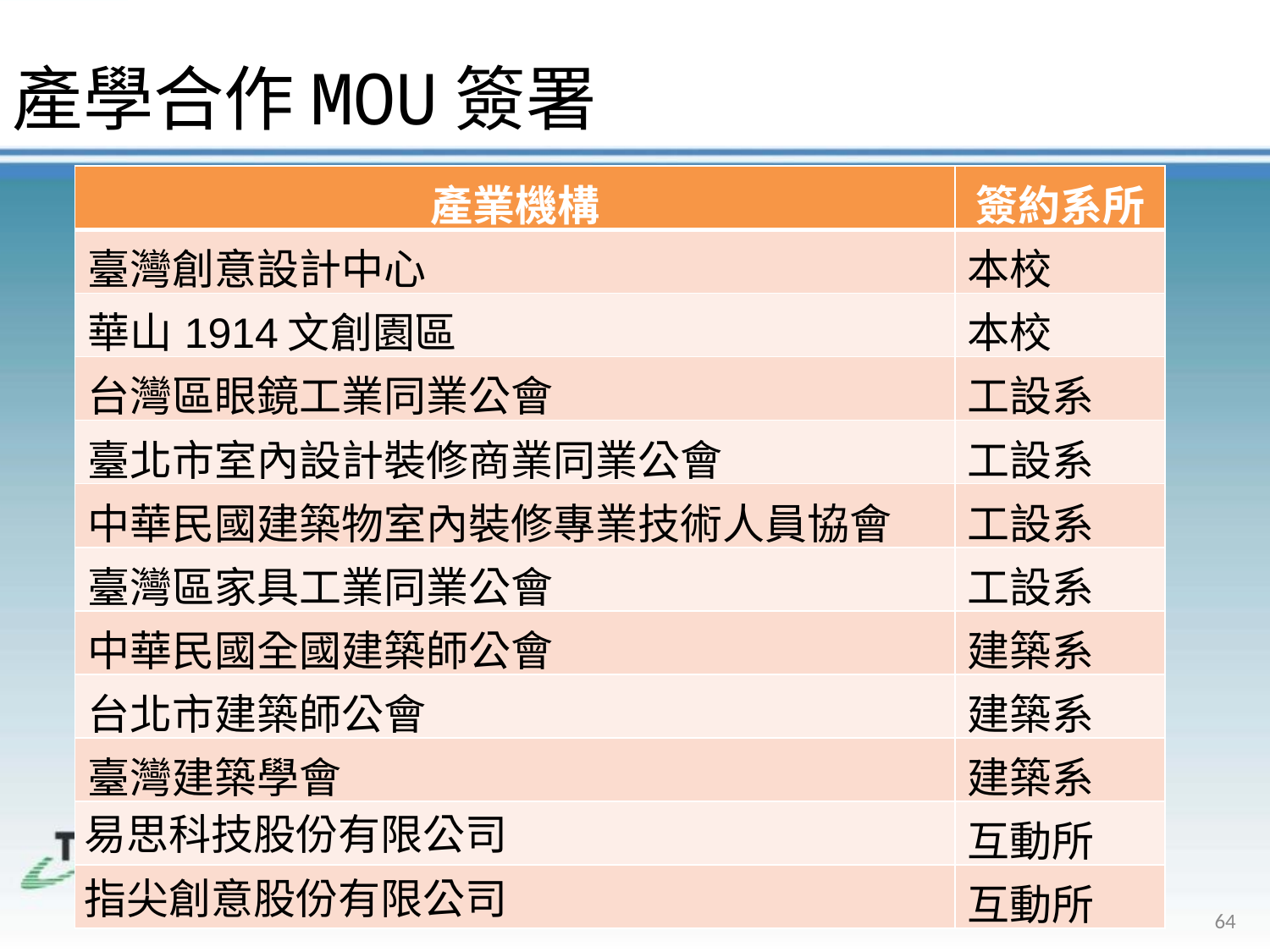

產學合作MOU簽署
| 產業機構 | 簽約系所 |
| --- | --- |
| 臺灣創意設計中心 | 本校 |
| 華山1914文創園區 | 本校 |
| 台灣區眼鏡工業同業公會 | 工設系 |
| 臺北市室內設計裝修商業同業公會 | 工設系 |
| 中華民國建築物室內裝修專業技術人員協會 | 工設系 |
| 臺灣區家具工業同業公會 | 工設系 |
| 中華民國全國建築師公會 | 建築系 |
| 台北市建築師公會 | 建築系 |
| 臺灣建築學會 | 建築系 |
| 易思科技股份有限公司 | 互動所 |
| 指尖創意股份有限公司 | 互動所 |
64